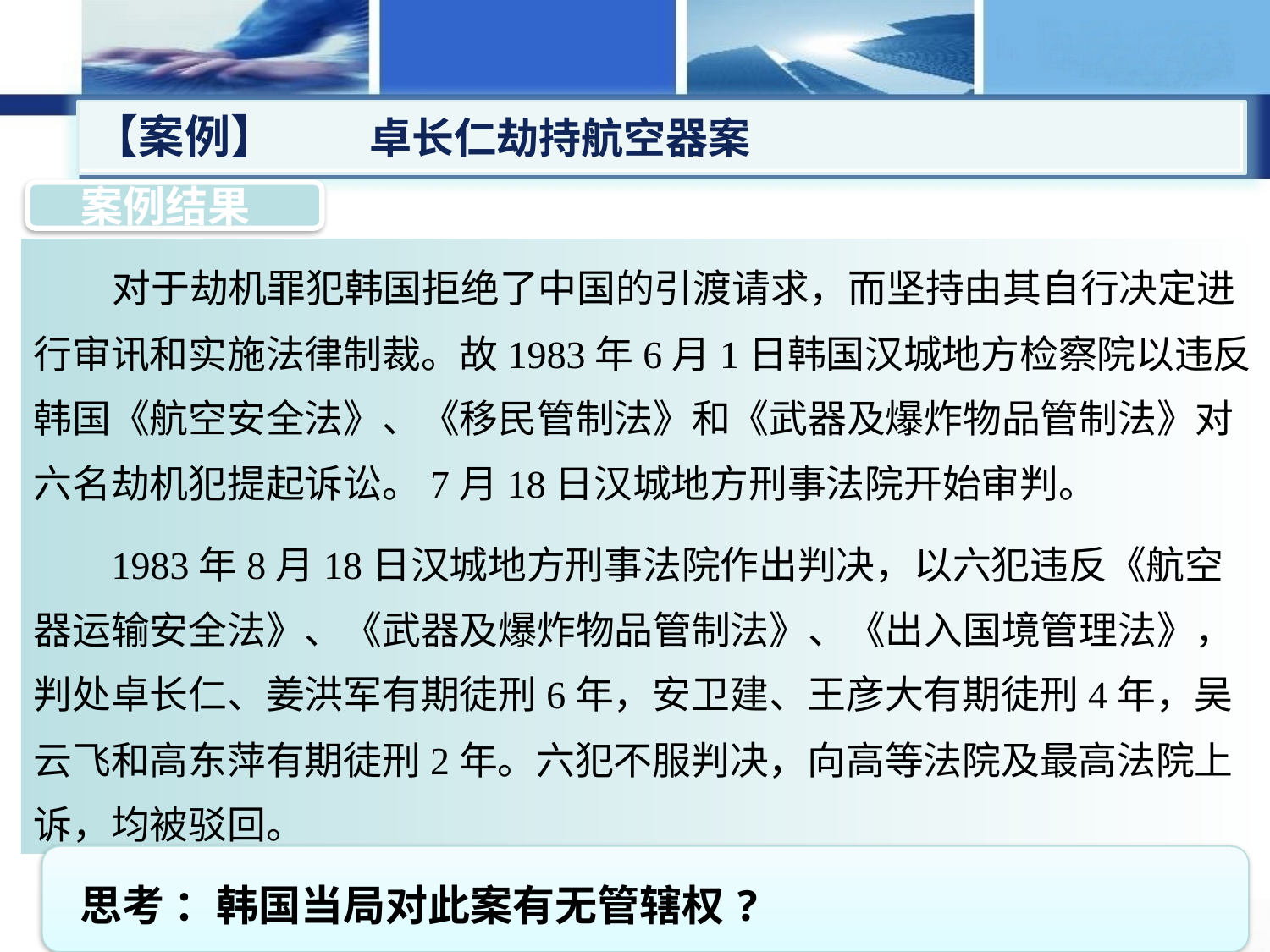

【案例】         卓长仁劫持航空器案
              案例结果
        对于劫机罪犯韩国拒绝了中国的引渡请求，而坚持由其自行决定进行审讯和实施法律制裁。故1983年6月1日韩国汉城地方检察院以违反韩国《航空安全法》、《移民管制法》和《武器及爆炸物品管制法》对六名劫机犯提起诉讼。7月18日汉城地方刑事法院开始审判。
        1983年8月18日汉城地方刑事法院作出判决，以六犯违反《航空器运输安全法》、《武器及爆炸物品管制法》、《出入国境管理法》，判处卓长仁、姜洪军有期徒刑6年，安卫建、王彦大有期徒刑4年，吴云飞和高东萍有期徒刑2年。六犯不服判决，向高等法院及最高法院上诉，均被驳回。
 思考 ：韩国当局对此案有无管辖权?
15